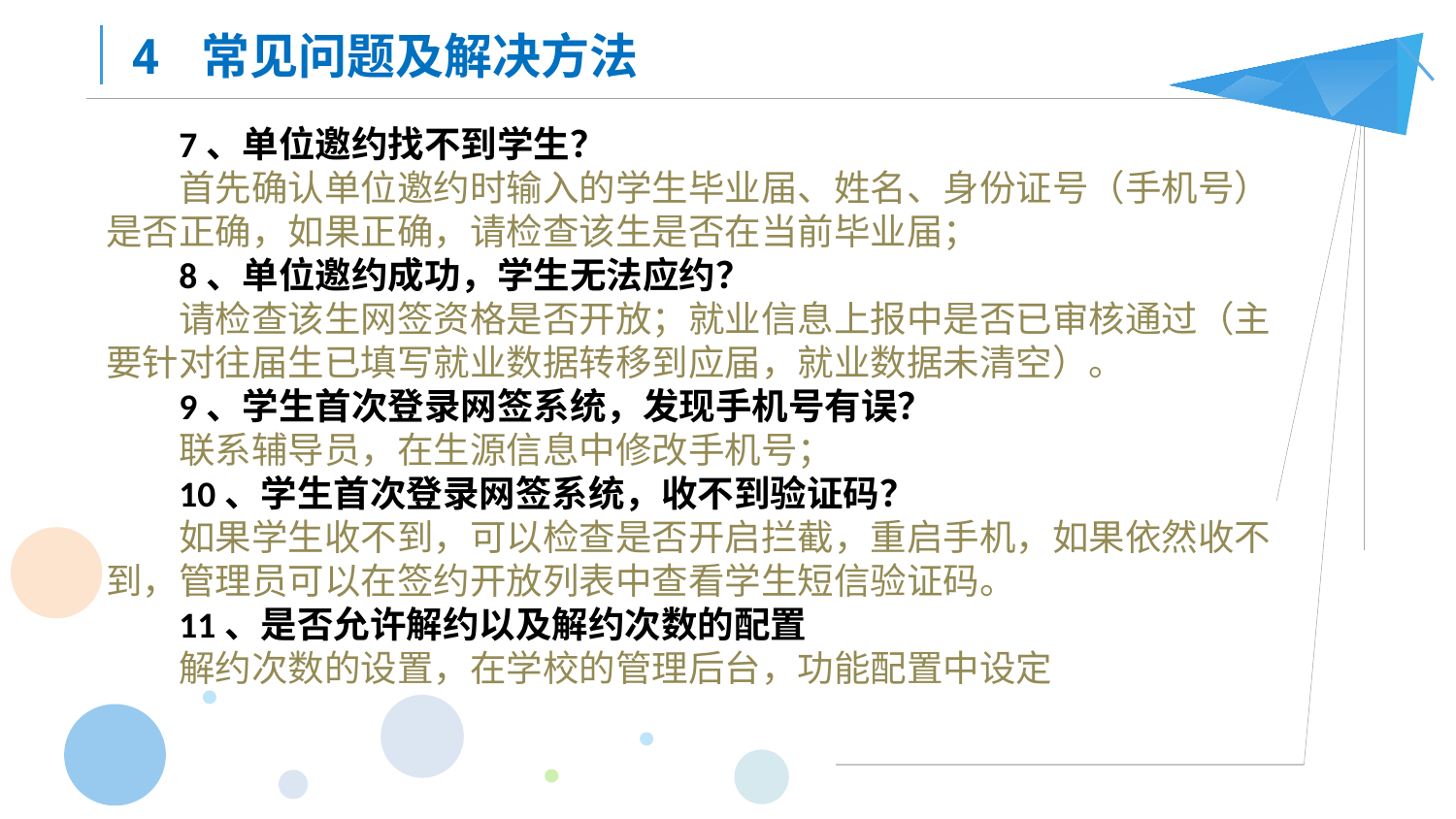

4 常见问题及解决方法
7、单位邀约找不到学生？
首先确认单位邀约时输入的学生毕业届、姓名、身份证号（手机号）是否正确，如果正确，请检查该生是否在当前毕业届；
8、单位邀约成功，学生无法应约？
请检查该生网签资格是否开放；就业信息上报中是否已审核通过（主要针对往届生已填写就业数据转移到应届，就业数据未清空）。
9、学生首次登录网签系统，发现手机号有误？
联系辅导员，在生源信息中修改手机号；
10、学生首次登录网签系统，收不到验证码？
如果学生收不到，可以检查是否开启拦截，重启手机，如果依然收不到，管理员可以在签约开放列表中查看学生短信验证码。
11、是否允许解约以及解约次数的配置
解约次数的设置，在学校的管理后台，功能配置中设定